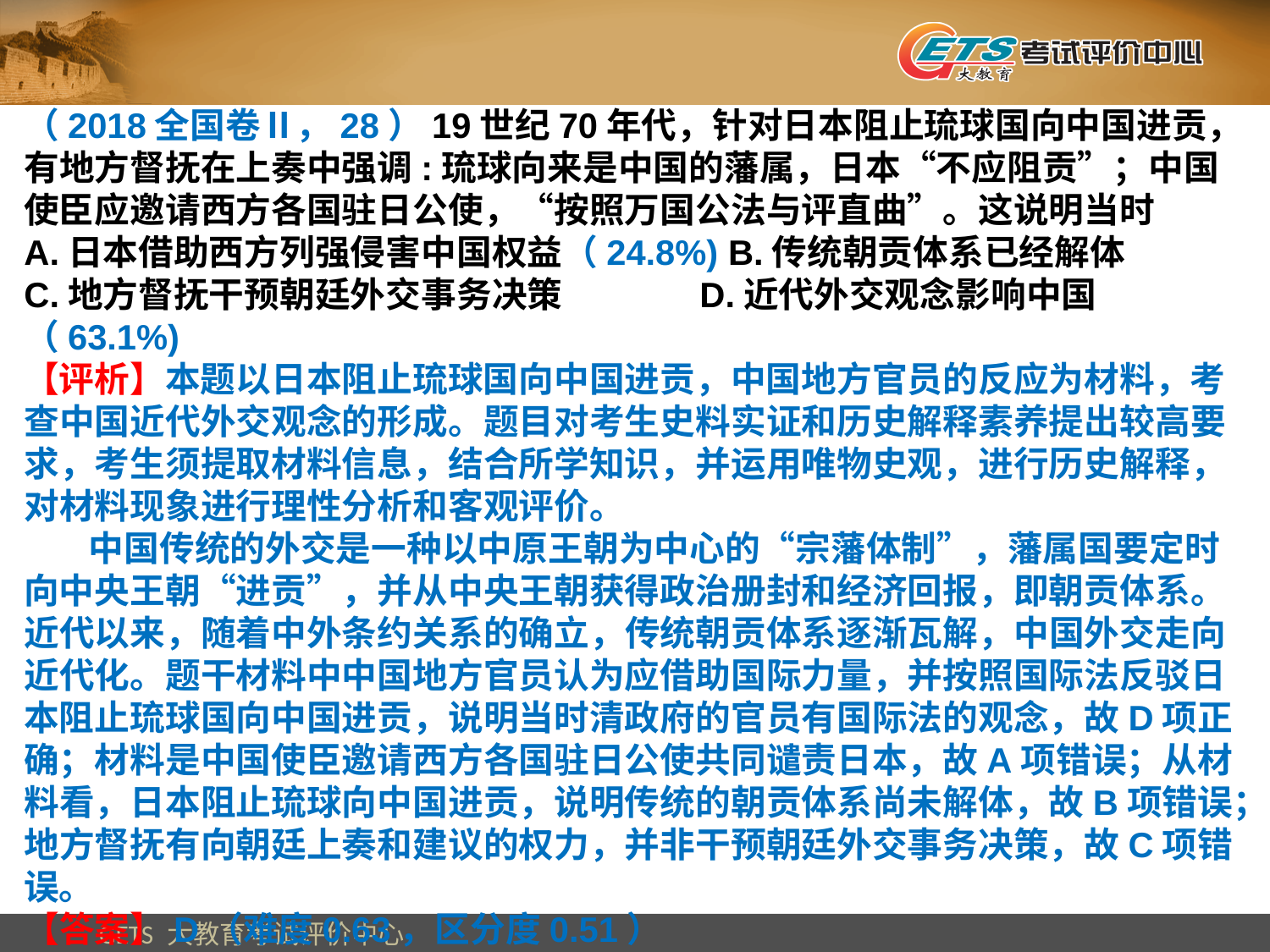

（2018全国卷Ⅱ，28）19世纪70年代，针对日本阻止琉球国向中国进贡，有地方督抚在上奏中强调:琉球向来是中国的藩属，日本“不应阻贡”；中国使臣应邀请西方各国驻日公使，“按照万国公法与评直曲”。这说明当时
A.日本借助西方列强侵害中国权益（24.8%) B.传统朝贡体系已经解体
C.地方督抚干预朝廷外交事务决策                D.近代外交观念影响中国（63.1%)
【评析】本题以日本阻止琉球国向中国进贡，中国地方官员的反应为材料，考查中国近代外交观念的形成。题目对考生史料实证和历史解释素养提出较高要求，考生须提取材料信息，结合所学知识，并运用唯物史观，进行历史解释，对材料现象进行理性分析和客观评价。
       中国传统的外交是一种以中原王朝为中心的“宗藩体制”，藩属国要定时向中央王朝“进贡”，并从中央王朝获得政治册封和经济回报，即朝贡体系。近代以来，随着中外条约关系的确立，传统朝贡体系逐渐瓦解，中国外交走向近代化。题干材料中中国地方官员认为应借助国际力量，并按照国际法反驳日本阻止琉球国向中国进贡，说明当时清政府的官员有国际法的观念，故D项正确；材料是中国使臣邀请西方各国驻日公使共同谴责日本，故A项错误；从材料看，日本阻止琉球向中国进贡，说明传统的朝贡体系尚未解体，故B项错误；地方督抚有向朝廷上奏和建议的权力，并非干预朝廷外交事务决策，故C项错误。
【答案】D（难度0.63，区分度0.51）